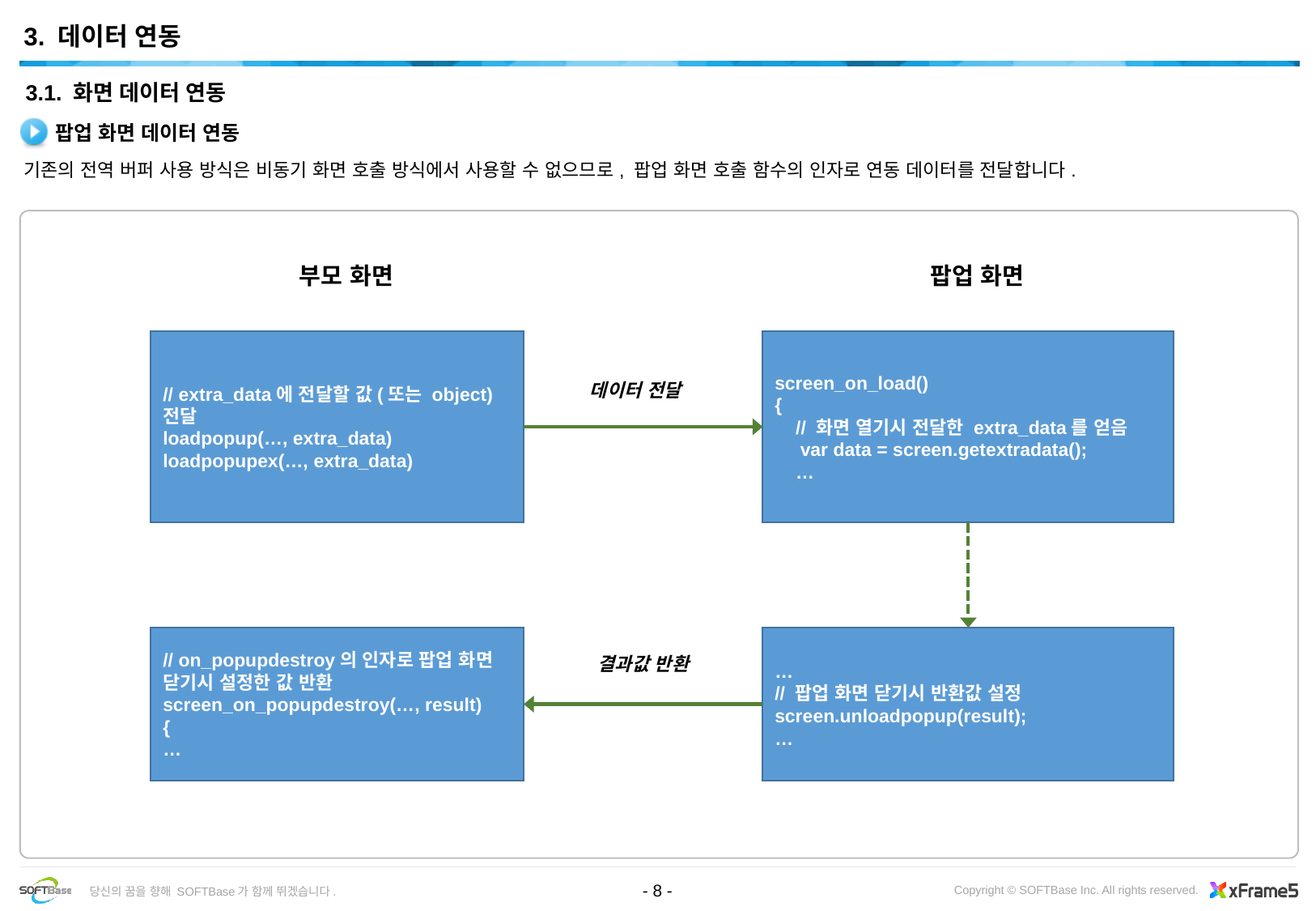

3. 데이터 연동
3.1. 화면 데이터 연동

팝업 화면 데이터 연동

기존의 전역 버퍼 사용 방식은 비동기 화면 호출 방식에서 사용할 수 없으므로, 팝업 화면 호출 함수의 인자로 연동 데이터를 전달합니다.
부모 화면
팝업 화면
// extra_data에 전달할 값(또는 object) 전달
loadpopup(…, extra_data)
loadpopupex(…, extra_data)
screen_on_load()
{
    // 화면 열기시 전달한 extra_data를 얻음
    var data = screen.getextradata();
    …
데이터 전달
// on_popupdestroy의 인자로 팝업 화면 닫기시 설정한 값 반환
screen_on_popupdestroy(…, result)
{
…
…
// 팝업 화면 닫기시 반환값 설정
screen.unloadpopup(result);
…
결과값 반환